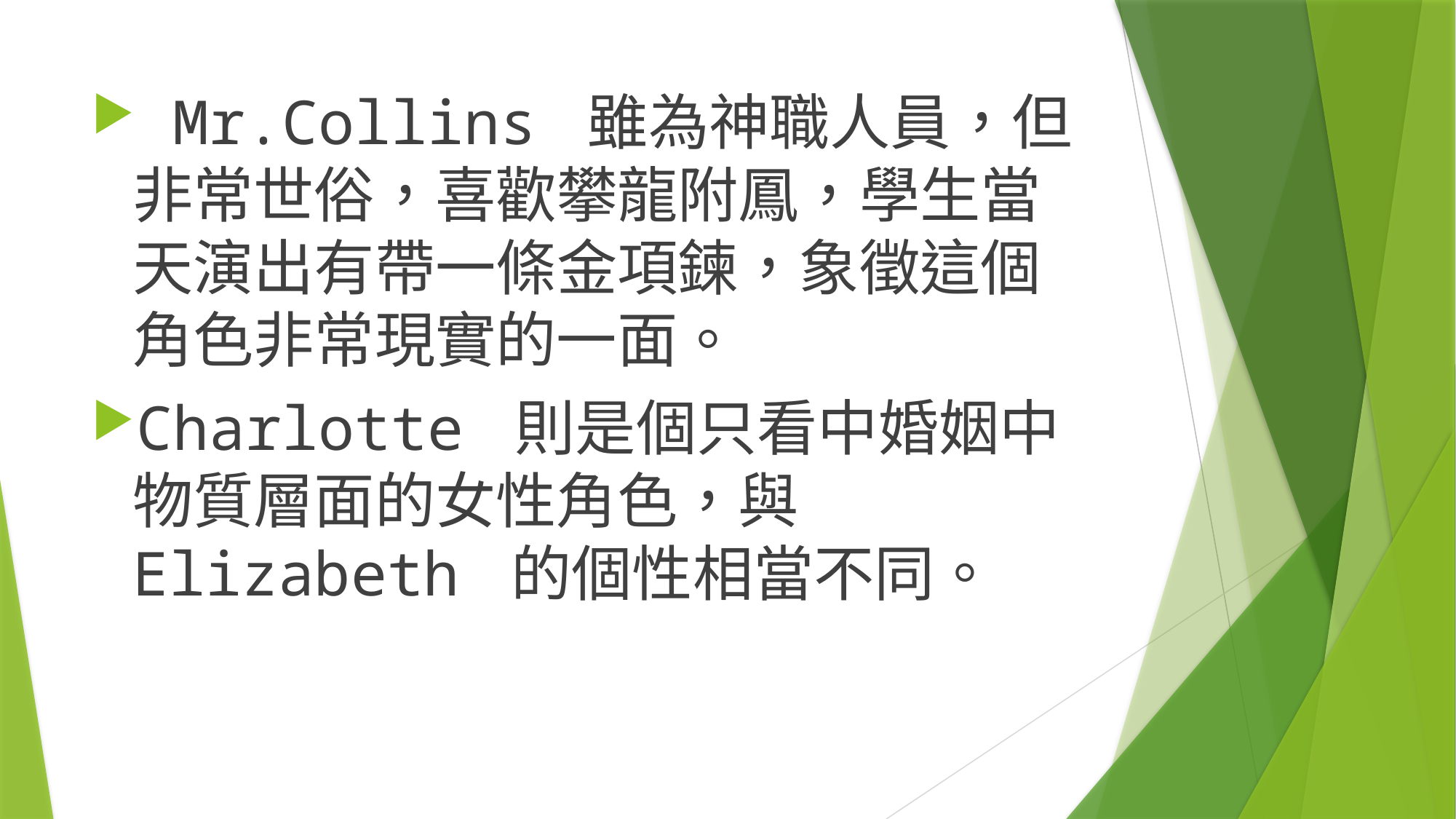

#
 Mr.Collins 雖為神職人員，但非常世俗，喜歡攀龍附鳳，學生當天演出有帶一條金項鍊，象徵這個角色非常現實的一面。
Charlotte 則是個只看中婚姻中物質層面的女性角色，與Elizabeth 的個性相當不同。